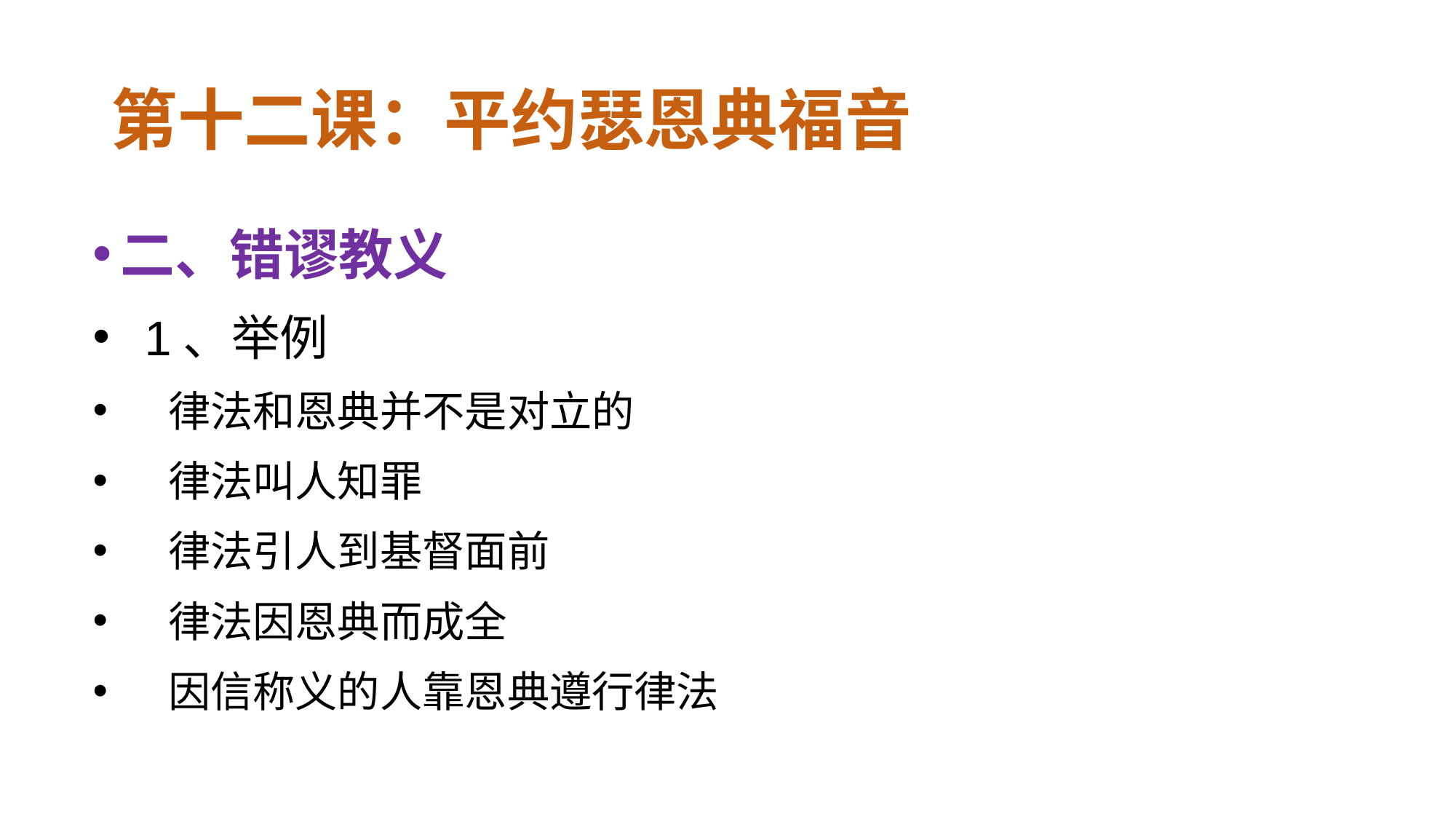

# 第十二课：平约瑟恩典福音
二、错谬教义
  1、举例
    律法和恩典并不是对立的
    律法叫人知罪
    律法引人到基督面前
    律法因恩典而成全
    因信称义的人靠恩典遵行律法